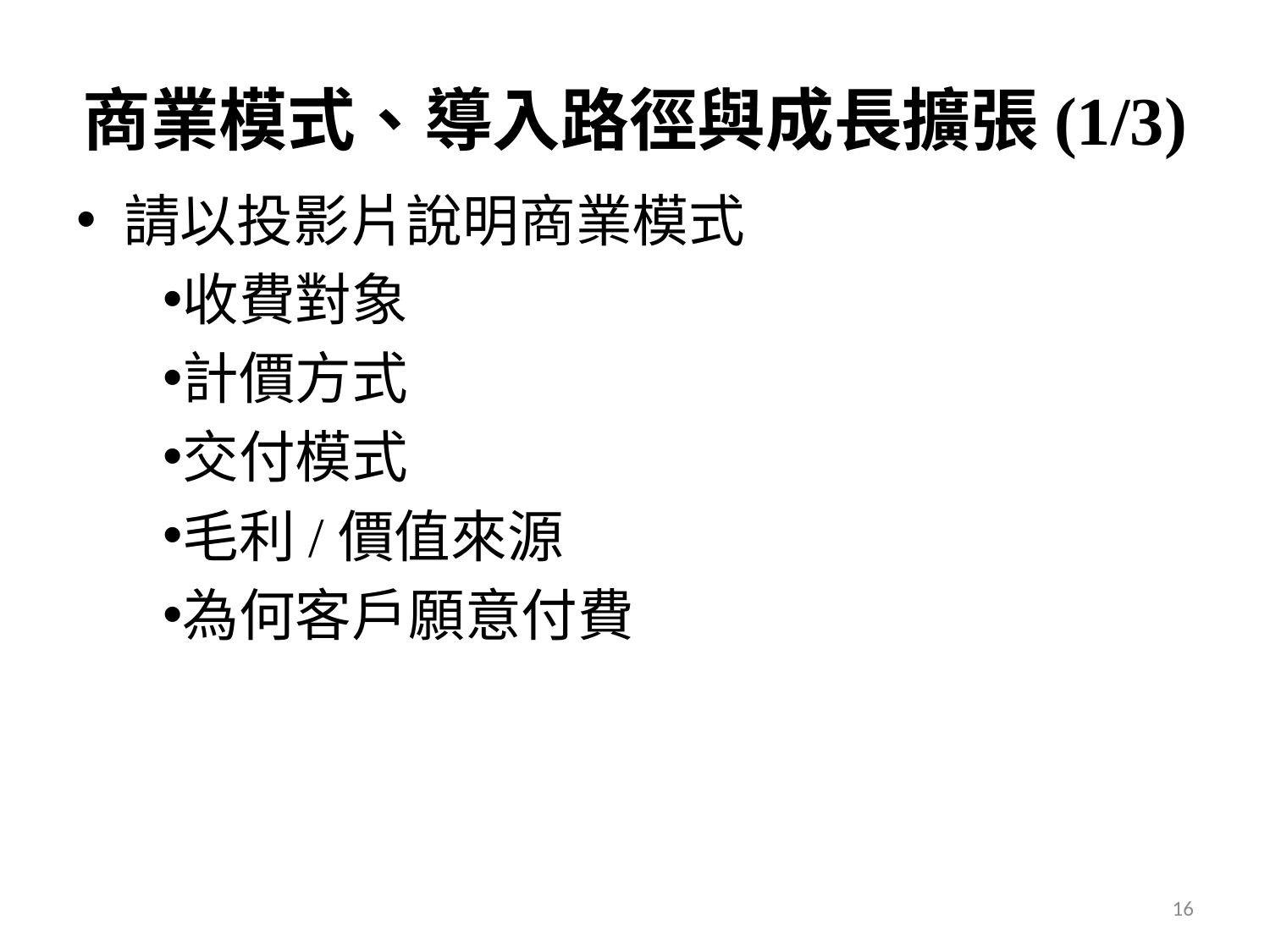

# 商業模式、導入路徑與成長擴張(1/3)
請以投影片說明商業模式
收費對象
計價方式
交付模式
毛利/價值來源
為何客戶願意付費
16